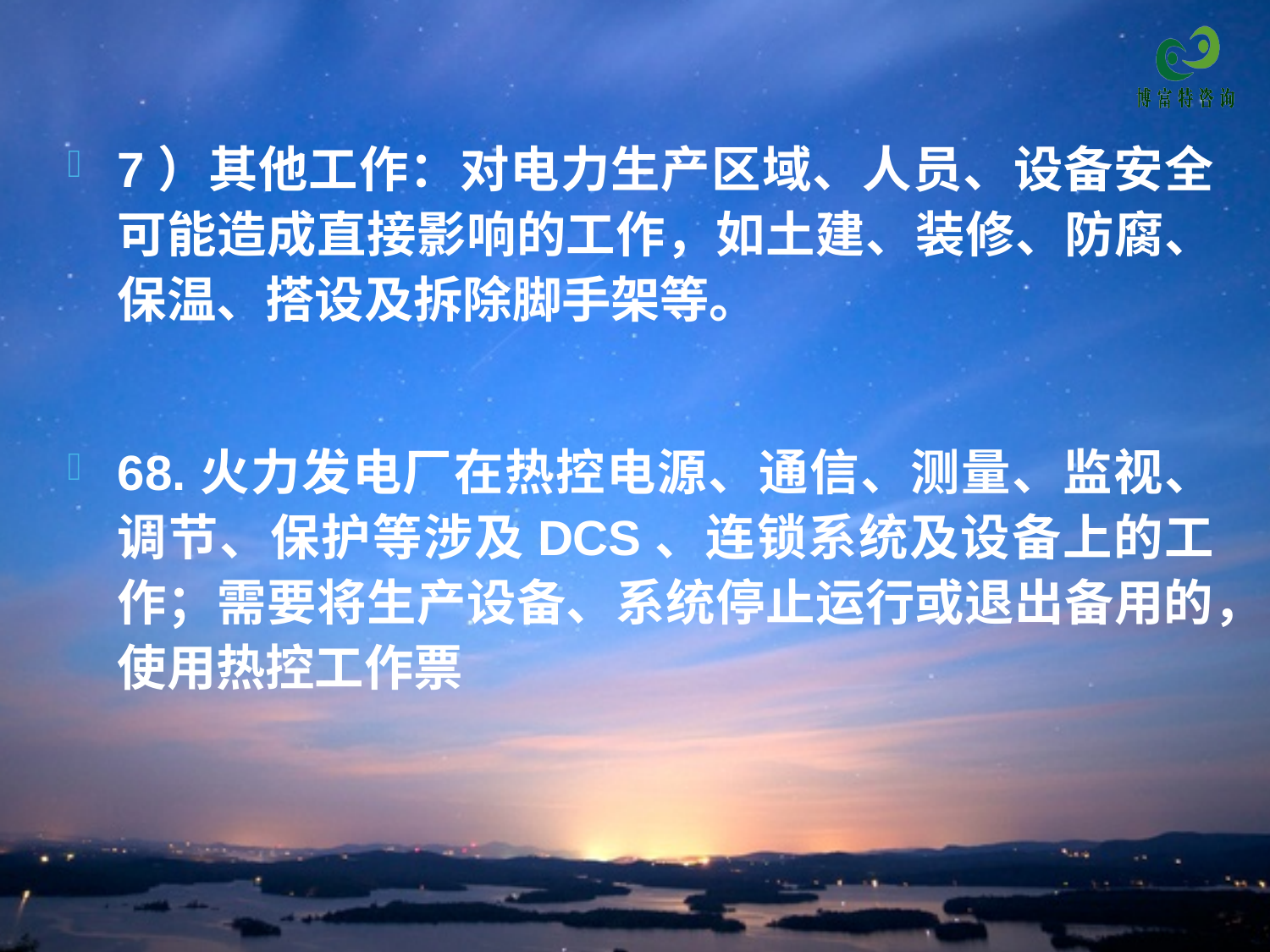

7）其他工作：对电力生产区域、人员、设备安全可能造成直接影响的工作，如土建、装修、防腐、保温、搭设及拆除脚手架等。

68.火力发电厂在热控电源、通信、测量、监视、调节、保护等涉及DCS、连锁系统及设备上的工作；需要将生产设备、系统停止运行或退出备用的，使用热控工作票